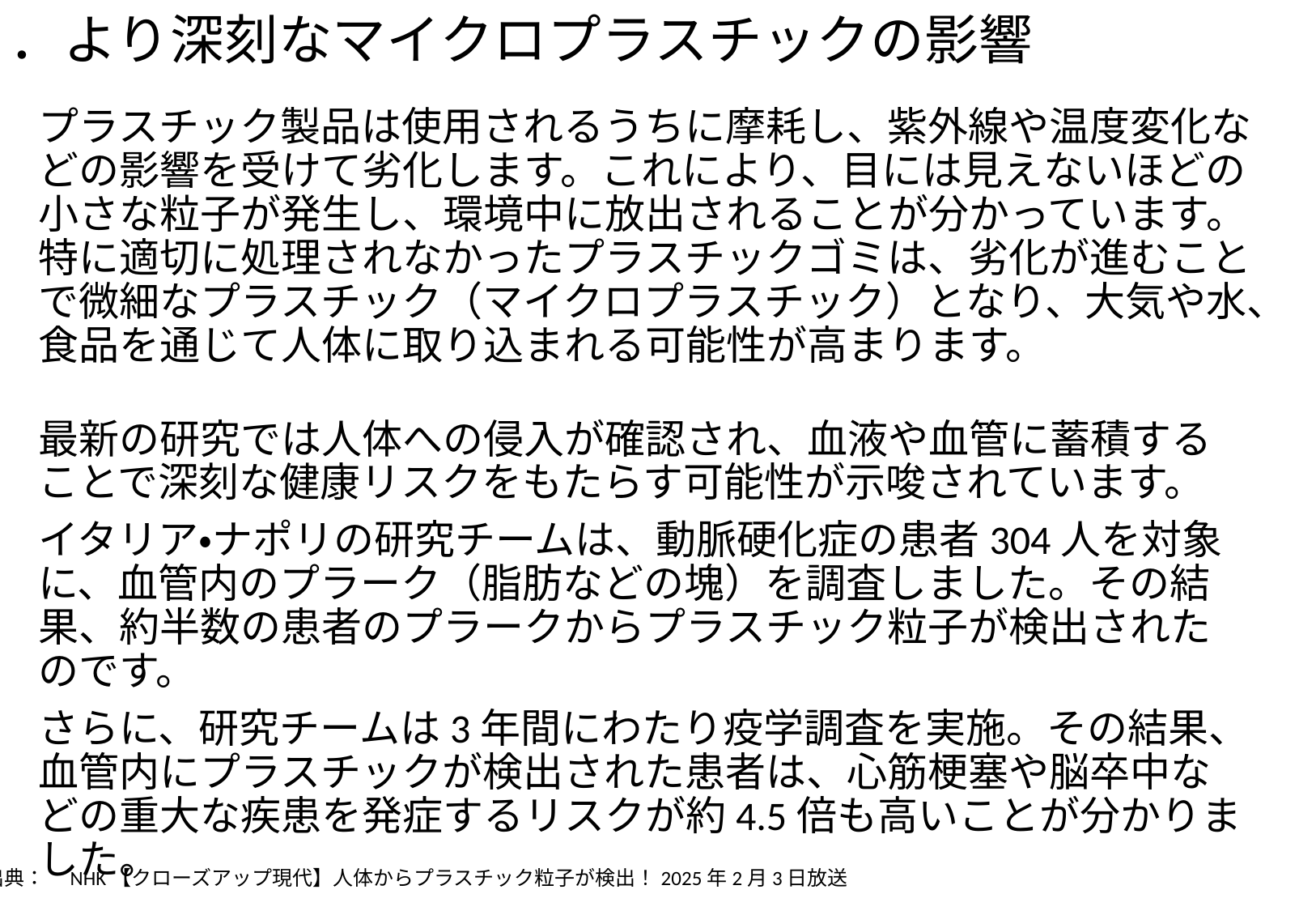

５．より深刻なマイクロプラスチックの影響
プラスチック製品は使用されるうちに摩耗し、紫外線や温度変化などの影響を受けて劣化します。これにより、目には見えないほどの小さな粒子が発生し、環境中に放出されることが分かっています。特に適切に処理されなかったプラスチックゴミは、劣化が進むことで微細なプラスチック（マイクロプラスチック）となり、大気や水、食品を通じて人体に取り込まれる可能性が高まります。
最新の研究では人体への侵入が確認され、血液や血管に蓄積することで深刻な健康リスクをもたらす可能性が示唆されています。
イタリア・ナポリの研究チームは、動脈硬化症の患者304人を対象に、血管内のプラーク（脂肪などの塊）を調査しました。その結果、約半数の患者のプラークからプラスチック粒子が検出されたのです。
さらに、研究チームは3年間にわたり疫学調査を実施。その結果、血管内にプラスチックが検出された患者は、心筋梗塞や脳卒中などの重大な疾患を発症するリスクが約4.5倍も高いことが分かりました。
出典：　NHK【クローズアップ現代】人体からプラスチック粒子が検出！2025年2月3日放送